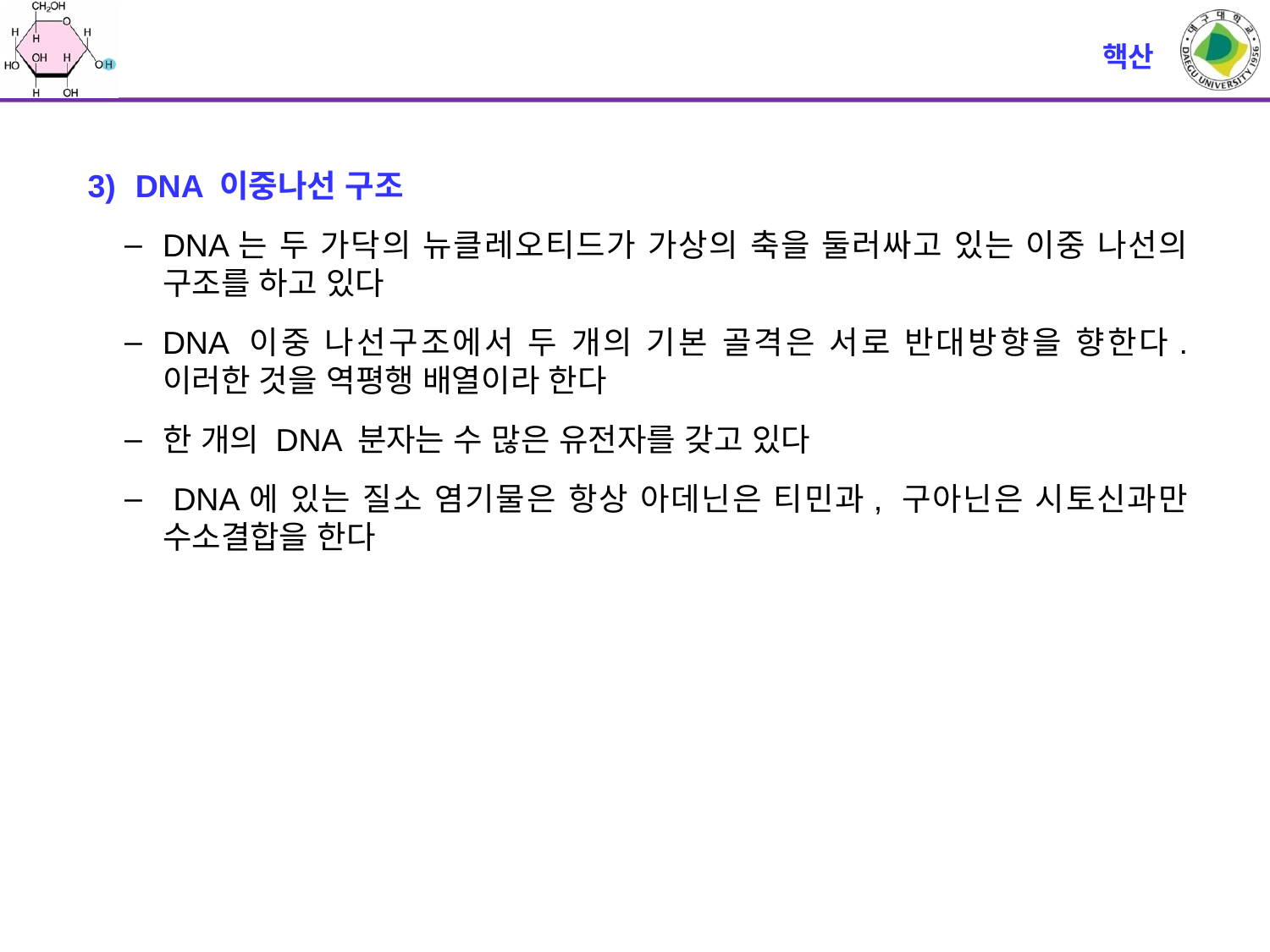

# 핵산
DNA 이중나선 구조
DNA는 두 가닥의 뉴클레오티드가 가상의 축을 둘러싸고 있는 이중 나선의 구조를 하고 있다
DNA 이중 나선구조에서 두 개의 기본 골격은 서로 반대방향을 향한다. 이러한 것을 역평행 배열이라 한다
한 개의 DNA 분자는 수 많은 유전자를 갖고 있다
 DNA에 있는 질소 염기물은 항상 아데닌은 티민과, 구아닌은 시토신과만 수소결합을 한다